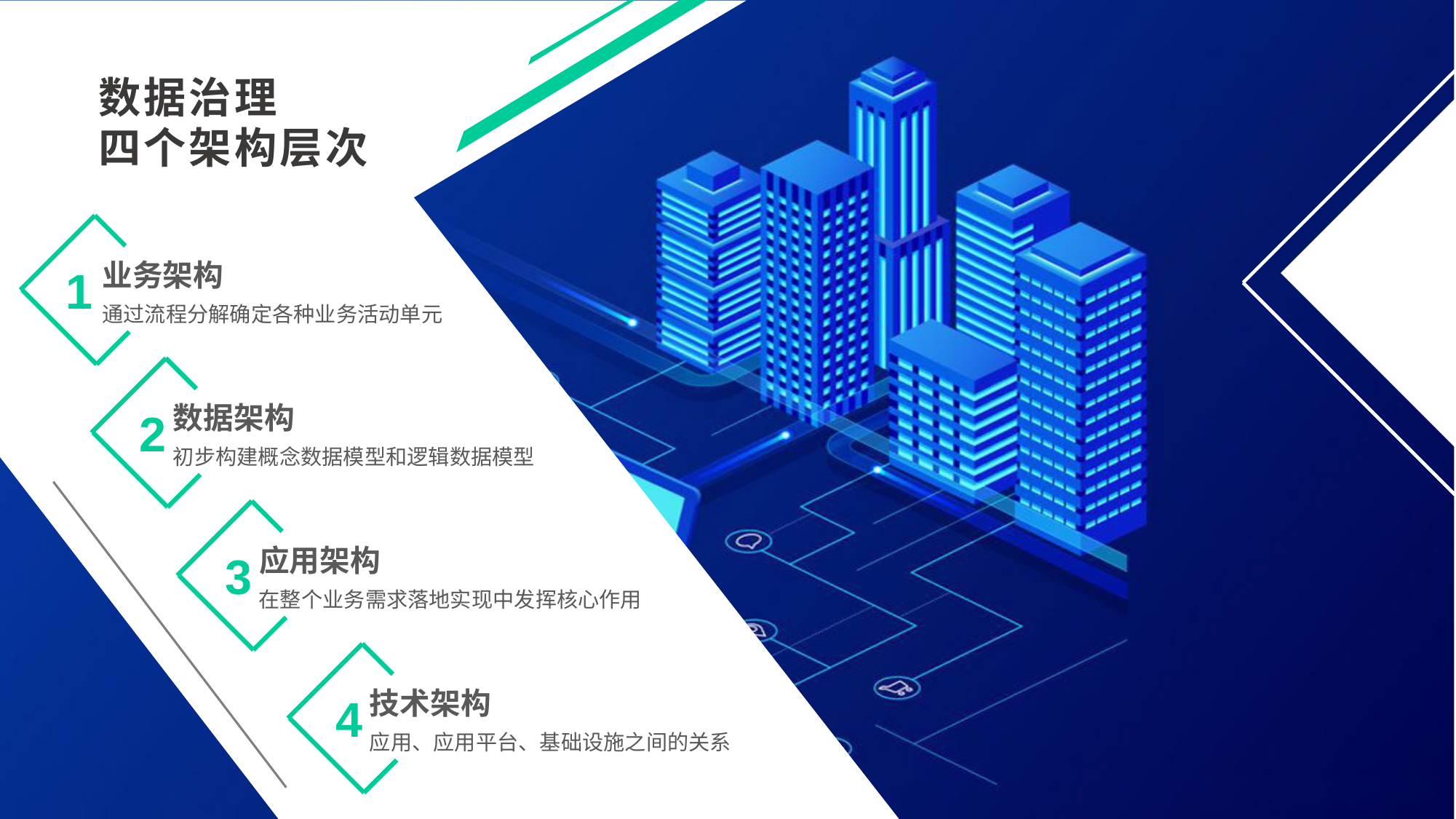

数据治理
四个架构层次

业务架构
通过流程分解确定各种业务活动单元
1
数据架构
初步构建概念数据模型和逻辑数据模型

2
应用架构
在整个业务需求落地实现中发挥核心作用

3
技术架构
应用、应用平台、基础设施之间的关系

4